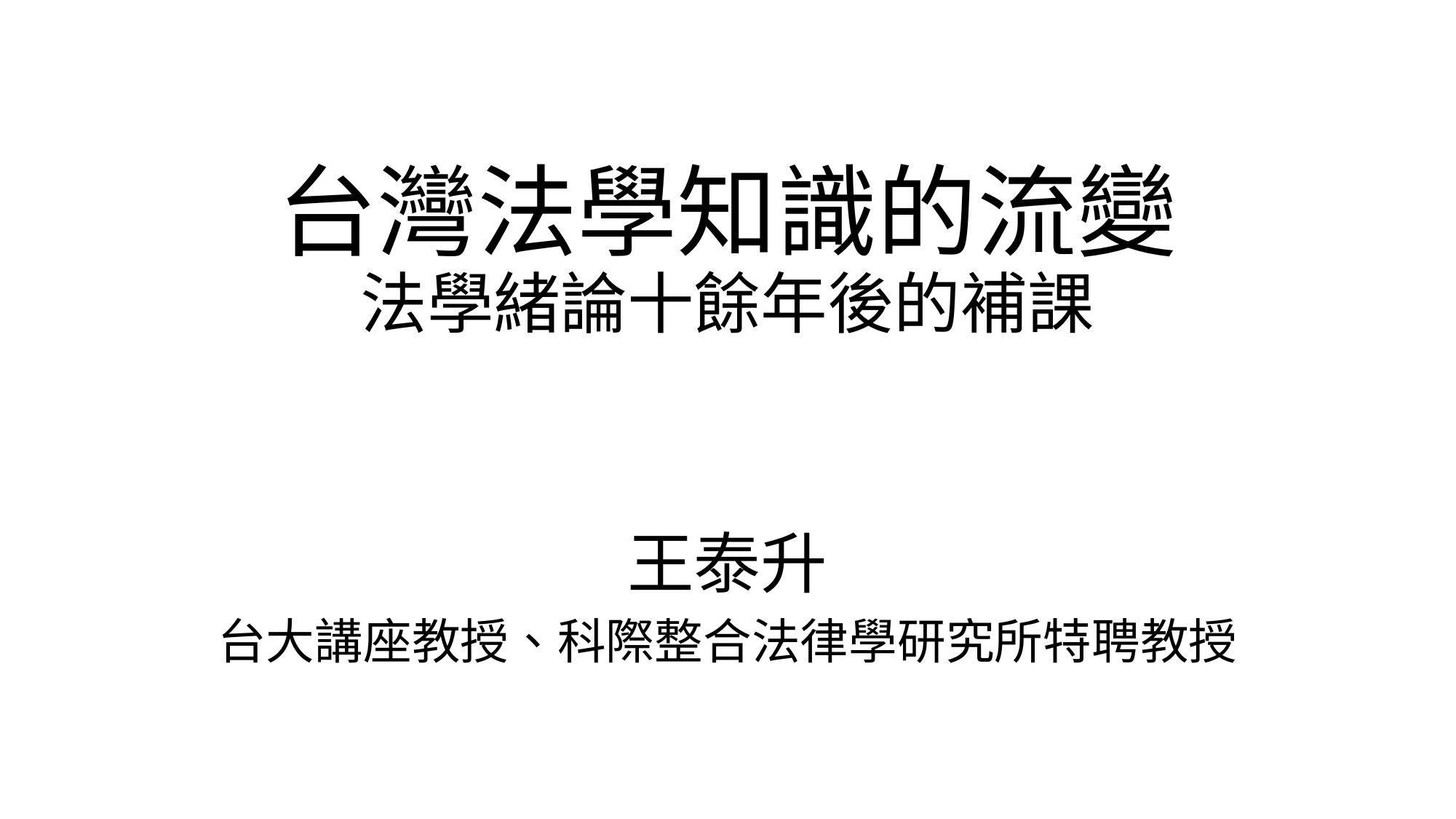

# 台灣法學知識的流變 法學緒論十餘年後的補課
王泰升
台大講座教授、科際整合法律學研究所特聘教授